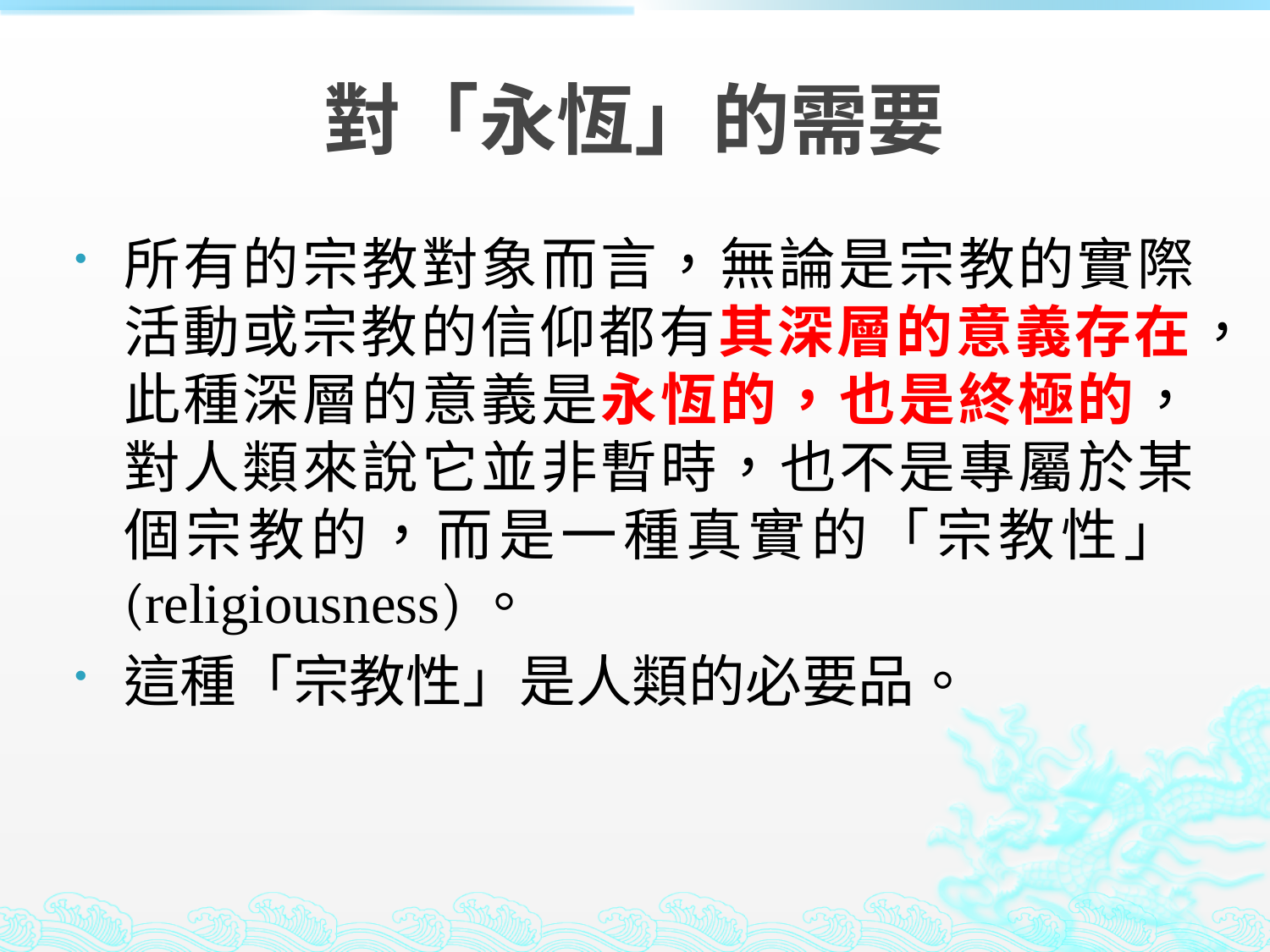

# 對「永恆」的需要
所有的宗教對象而言，無論是宗教的實際活動或宗教的信仰都有其深層的意義存在，此種深層的意義是永恆的，也是終極的，對人類來說它並非暫時，也不是專屬於某個宗教的，而是一種真實的「宗教性」(religiousness)。
這種「宗教性」是人類的必要品。